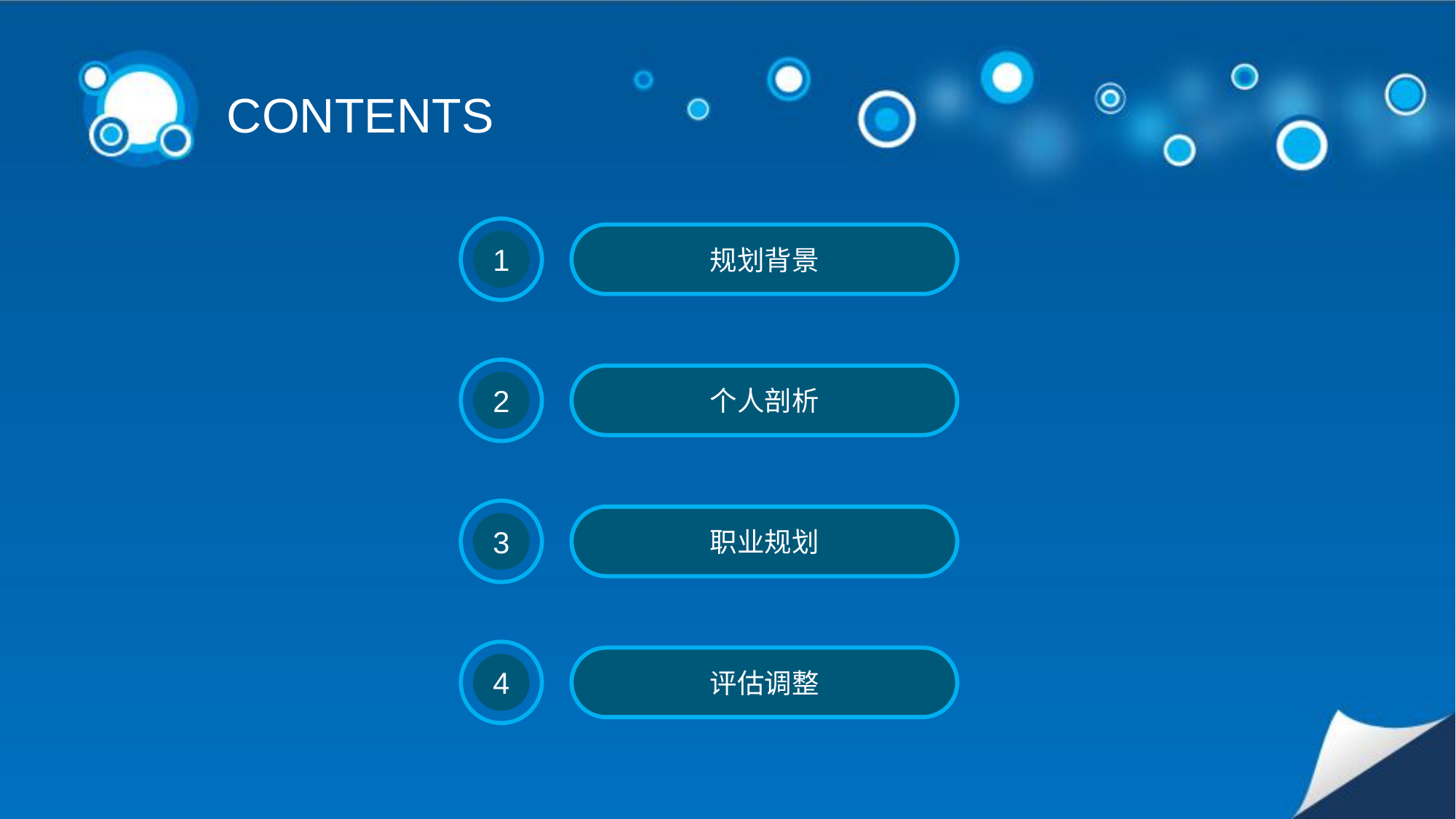

CONTENTS

规划背景
1

个人剖析
2

职业规划
3

评估调整
4